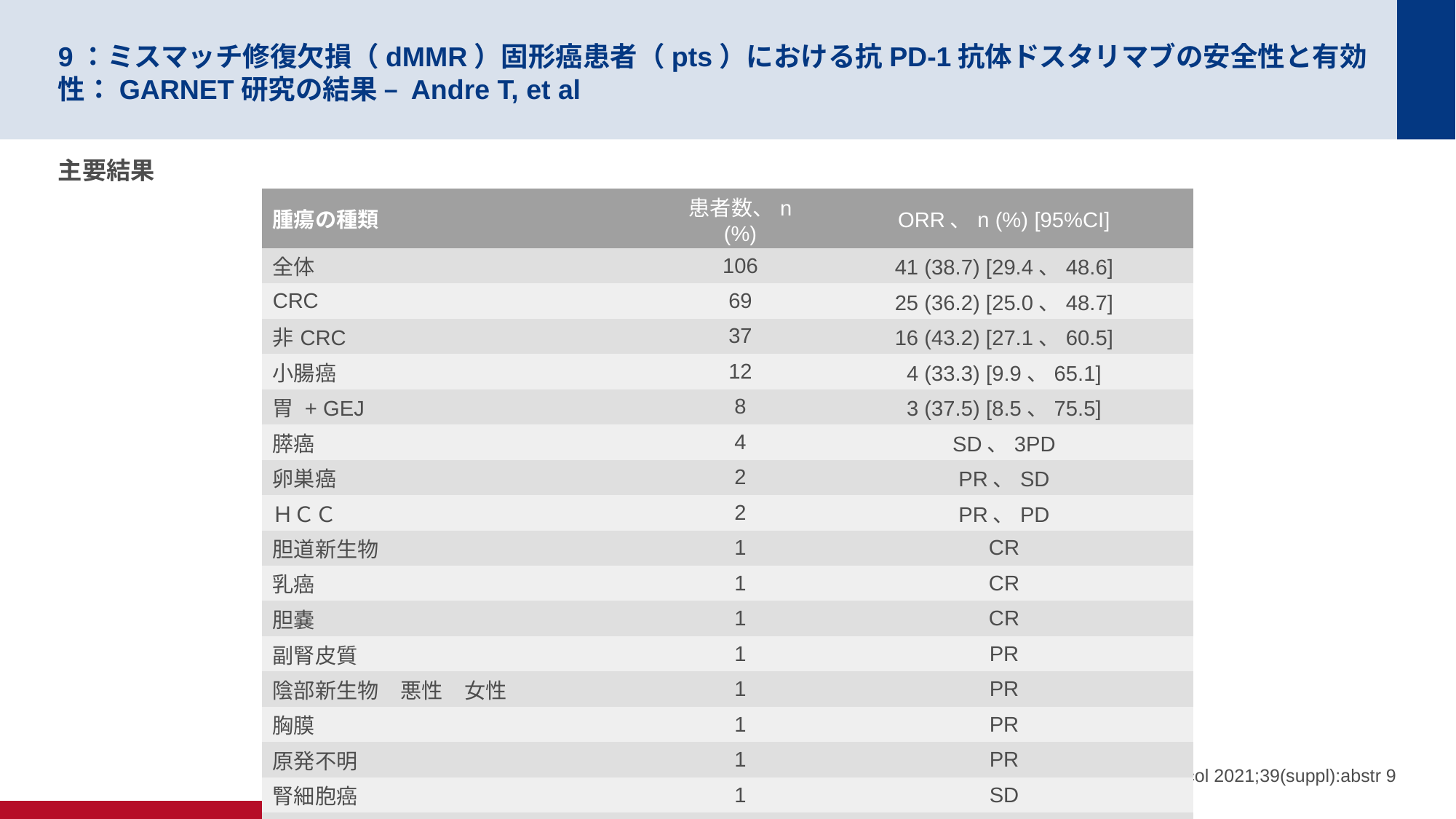

# 9：ミスマッチ修復欠損（dMMR）固形癌患者（pts）における抗PD-1抗体ドスタリマブの安全性と有効性：GARNET研究の結果 – Andre T, et al
主要結果
| 腫瘍の種類 | 患者数、n (%) | ORR、n (%) [95%CI] |
| --- | --- | --- |
| 全体 | 106 | 41 (38.7) [29.4、48.6] |
| CRC | 69 | 25 (36.2) [25.0、48.7] |
| 非CRC | 37 | 16 (43.2) [27.1、60.5] |
| 小腸癌 | 12 | 4 (33.3) [9.9、65.1] |
| 胃 + GEJ | 8 | 3 (37.5) [8.5、75.5] |
| 膵癌 | 4 | SD、3PD |
| 卵巣癌 | 2 | PR、SD |
| ＨＣＣ | 2 | PR、PD |
| 胆道新生物 | 1 | CR |
| 乳癌 | 1 | CR |
| 胆嚢 | 1 | CR |
| 副腎皮質 | 1 | PR |
| 陰部新生物　悪性　女性 | 1 | PR |
| 胸膜 | 1 | PR |
| 原発不明 | 1 | PR |
| 腎細胞癌 | 1 | SD |
| 食道癌 | 1 | PD |
Andre T, et al.J Clin Oncol 2021;39(suppl):abstr 9